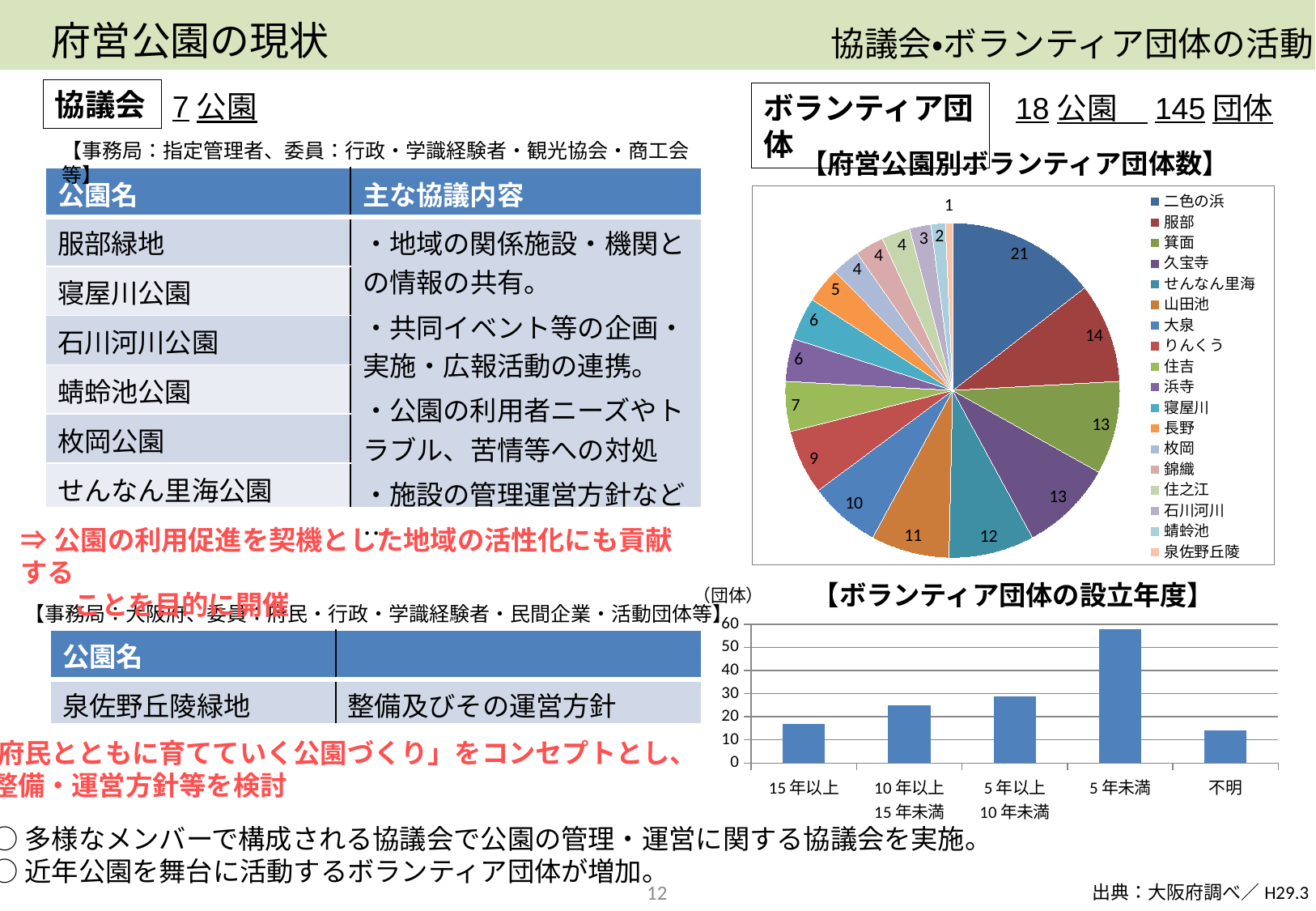

府営公園の現状
協議会・ボランティア団体の活動
協議会
7公園
ボランティア団体
18公園　145団体
【事務局：指定管理者、委員：行政・学識経験者・観光協会・商工会等】
【府営公園別ボランティア団体数】
| 公園名 | 主な協議内容 |
| --- | --- |
| 服部緑地 | ・地域の関係施設・機関との情報の共有。 ・共同イベント等の企画・実施・広報活動の連携。 ・公園の利用者ニーズやトラブル、苦情等への対処 ・施設の管理運営方針など… |
| 寝屋川公園 |  |
| 石川河川公園 |  |
| 蜻蛉池公園 |  |
| 枚岡公園 |  |
| せんなん里海公園 |  |

### Chart

| Category |  |
|---|---|
| 二色の浜 | 21.0 |
| 服部 | 14.0 |
| 箕面 | 13.0 |
| 久宝寺 | 13.0 |
| せんなん里海 | 12.0 |
| 山田池 | 11.0 |
| 大泉 | 10.0 |
| りんくう | 9.0 |
| 住吉 | 7.0 |
| 浜寺 | 6.0 |
| 寝屋川 | 6.0 |
| 長野 | 5.0 |
| 枚岡 | 4.0 |
| 錦織 | 4.0 |
| 住之江 | 4.0 |
| 石川河川 | 3.0 |
| 蜻蛉池 | 2.0 |
| 泉佐野丘陵 | 1.0 |
⇒公園の利用促進を契機とした地域の活性化にも貢献する
　　ことを目的に開催
【ボランティア団体の設立年度】
（団体）
【事務局：大阪府、委員：府民・行政・学識経験者・民間企業・活動団体等】

### Chart

| Category |  |
|---|---|
| 15年以上 | 17.0 |
| 10年以上
15年未満 | 25.0 |
| 5年以上
10年未満 | 29.0 |
| 5年未満 | 58.0 |
| 不明 | 14.0 |
| 公園名 |  |
| --- | --- |
| 泉佐野丘陵緑地 | 整備及びその運営方針 |
⇒「府民とともに育てていく公園づくり」をコンセプトとし、
　　整備・運営方針等を検討

○多様なメンバーで構成される協議会で公園の管理・運営に関する協議会を実施。
○近年公園を舞台に活動するボランティア団体が増加。
12
出典：大阪府調べ／H29.3